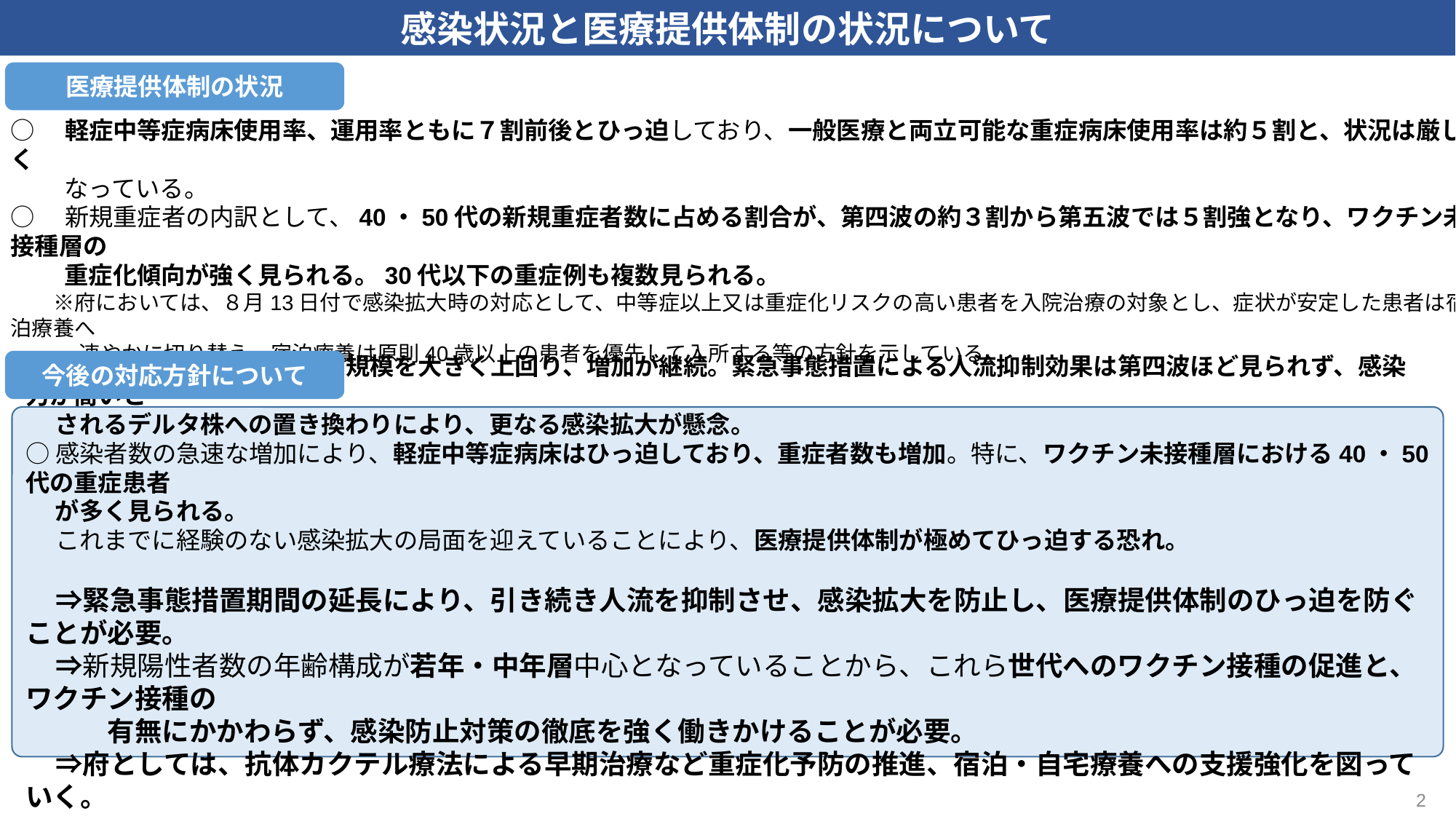

感染状況と医療提供体制の状況について
医療提供体制の状況

○　軽症中等症病床使用率、運用率ともに７割前後とひっ迫しており、一般医療と両立可能な重症病床使用率は約５割と、状況は厳しく
　　 なっている。
○　新規重症者の内訳として、40・50代の新規重症者数に占める割合が、第四波の約３割から第五波では５割強となり、ワクチン未接種層の
　　 重症化傾向が強く見られる。30代以下の重症例も複数見られる。
　　※府においては、８月13日付で感染拡大時の対応として、中等症以上又は重症化リスクの高い患者を入院治療の対象とし、症状が安定した患者は宿泊療養へ
　　　 速やかに切り替え、宿泊療養は原則40歳以上の患者を優先して入所する等の方針を示している。
今後の対応方針について
○新規陽性者数は、第四波の規模を大きく上回り、増加が継続。緊急事態措置による人流抑制効果は第四波ほど見られず、感染力が高いと
　 されるデルタ株への置き換わりにより、更なる感染拡大が懸念。
○感染者数の急速な増加により、軽症中等症病床はひっ迫しており、重症者数も増加。特に、ワクチン未接種層における40・50代の重症患者
　 が多く見られる。
　 これまでに経験のない感染拡大の局面を迎えていることにより、医療提供体制が極めてひっ迫する恐れ。

　 ⇒緊急事態措置期間の延長により、引き続き人流を抑制させ、感染拡大を防止し、医療提供体制のひっ迫を防ぐことが必要。
　 ⇒新規陽性者数の年齢構成が若年・中年層中心となっていることから、これら世代へのワクチン接種の促進と、ワクチン接種の
　　　有無にかかわらず、感染防止対策の徹底を強く働きかけることが必要。
　 ⇒府としては、抗体カクテル療法による早期治療など重症化予防の推進、宿泊・自宅療養への支援強化を図っていく。
2